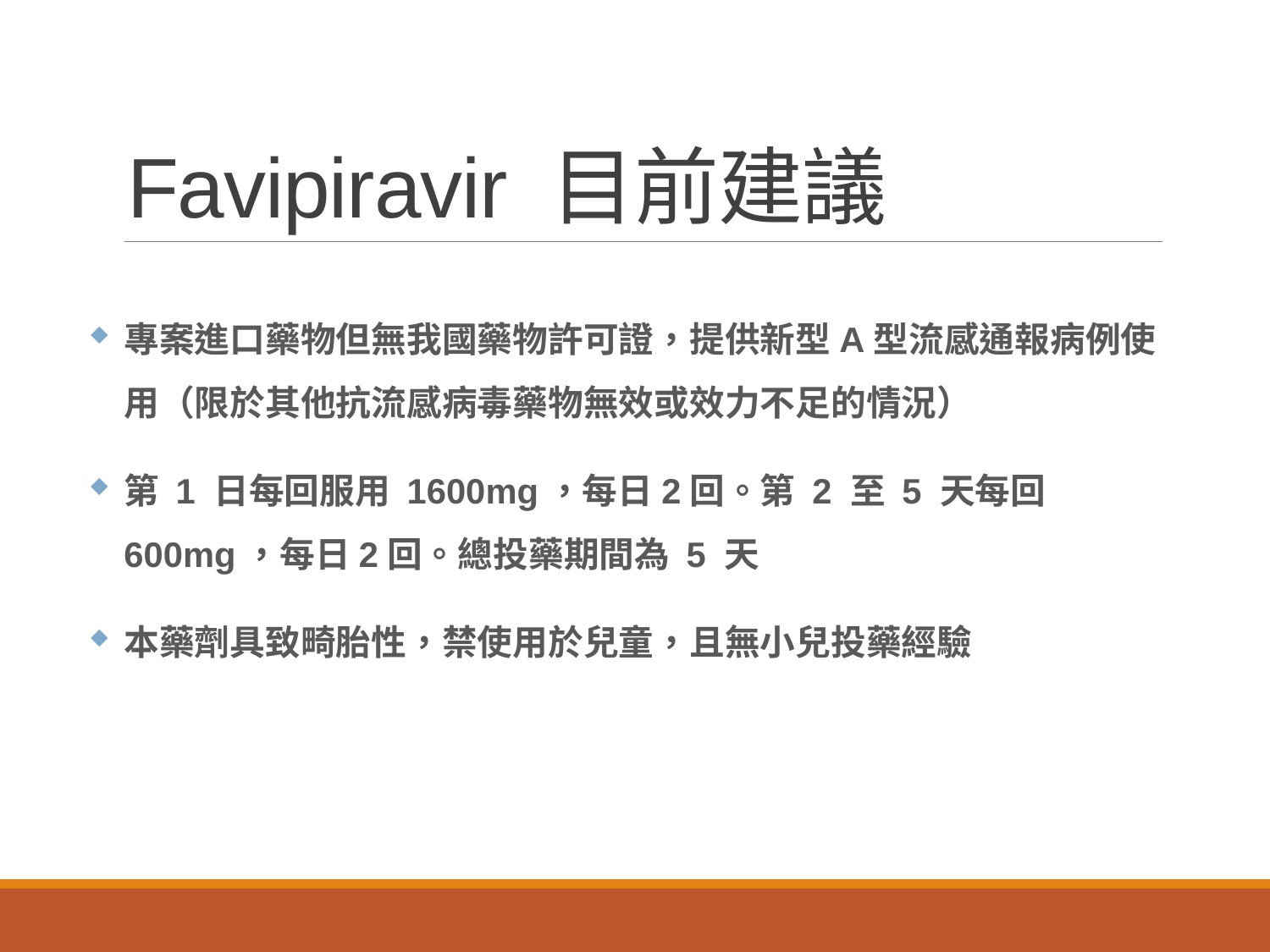

# Favipiravir 目前建議
專案進口藥物但無我國藥物許可證，提供新型A型流感通報病例使用（限於其他抗流感病毒藥物無效或效力不足的情況）
第 1 日每回服用 1600mg，每日2回。第 2 至 5 天每回 600mg，每日2回。總投藥期間為 5 天
本藥劑具致畸胎性，禁使用於兒童，且無小兒投藥經驗